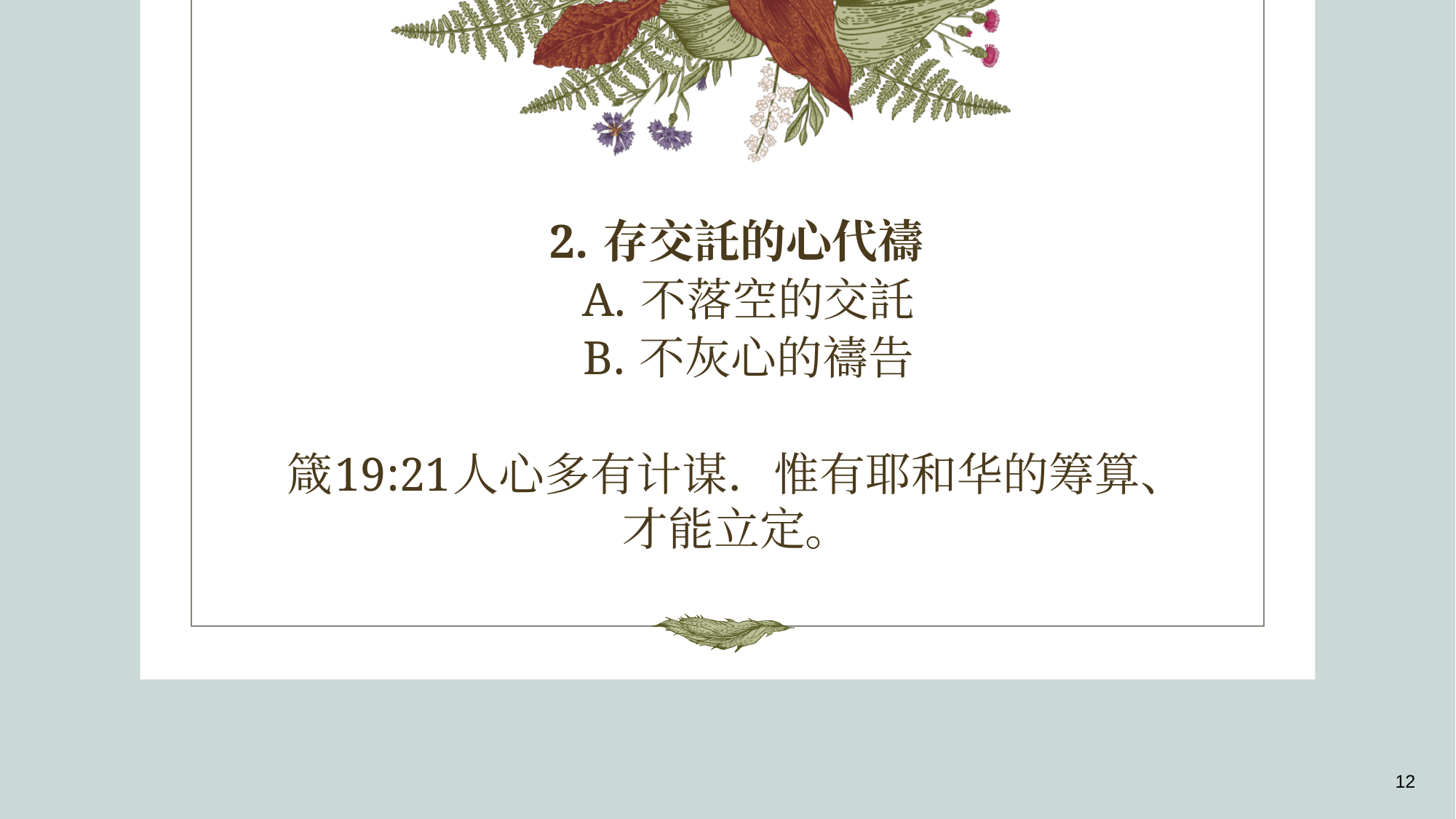

2. 存交託的心代禱
  A. 不落空的交託
  B. 不灰心的禱告

箴19:21人心多有计谋．惟有耶和华的筹算、才能立定。

12